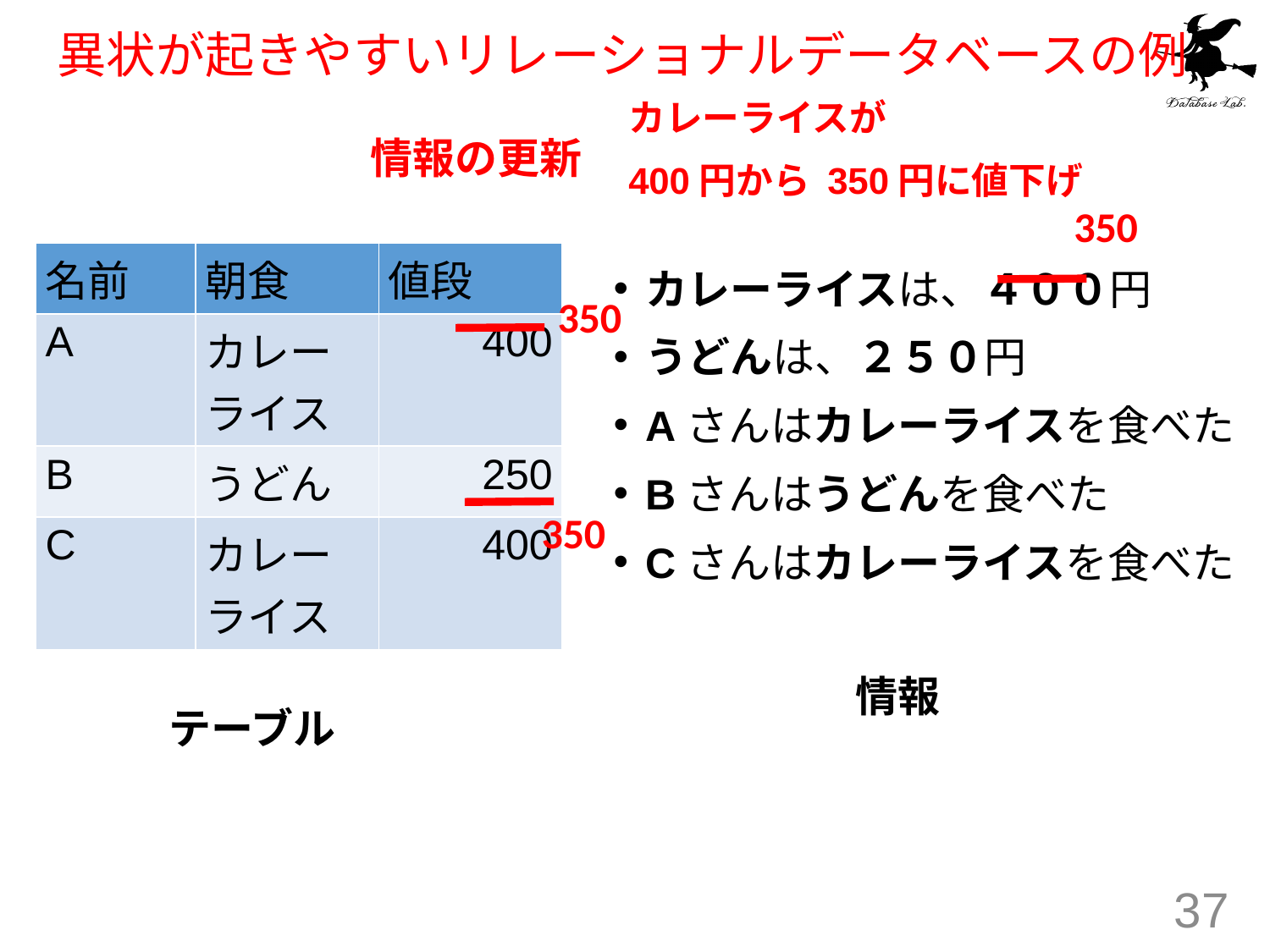

# 異状が起きやすいリレーショナルデータベースの例
カレーライスが
400円から 350円に値下げ
情報の更新
350
| 名前 | 朝食 | 値段 |
| --- | --- | --- |
| A | カレーライス | 400 |
| B | うどん | 250 |
| C | カレーライス | 400 |
カレーライスは、４００円
うどんは、２５０円
Aさんはカレーライスを食べた
Bさんはうどんを食べた
Cさんはカレーライスを食べた
350
350
情報
テーブル
37